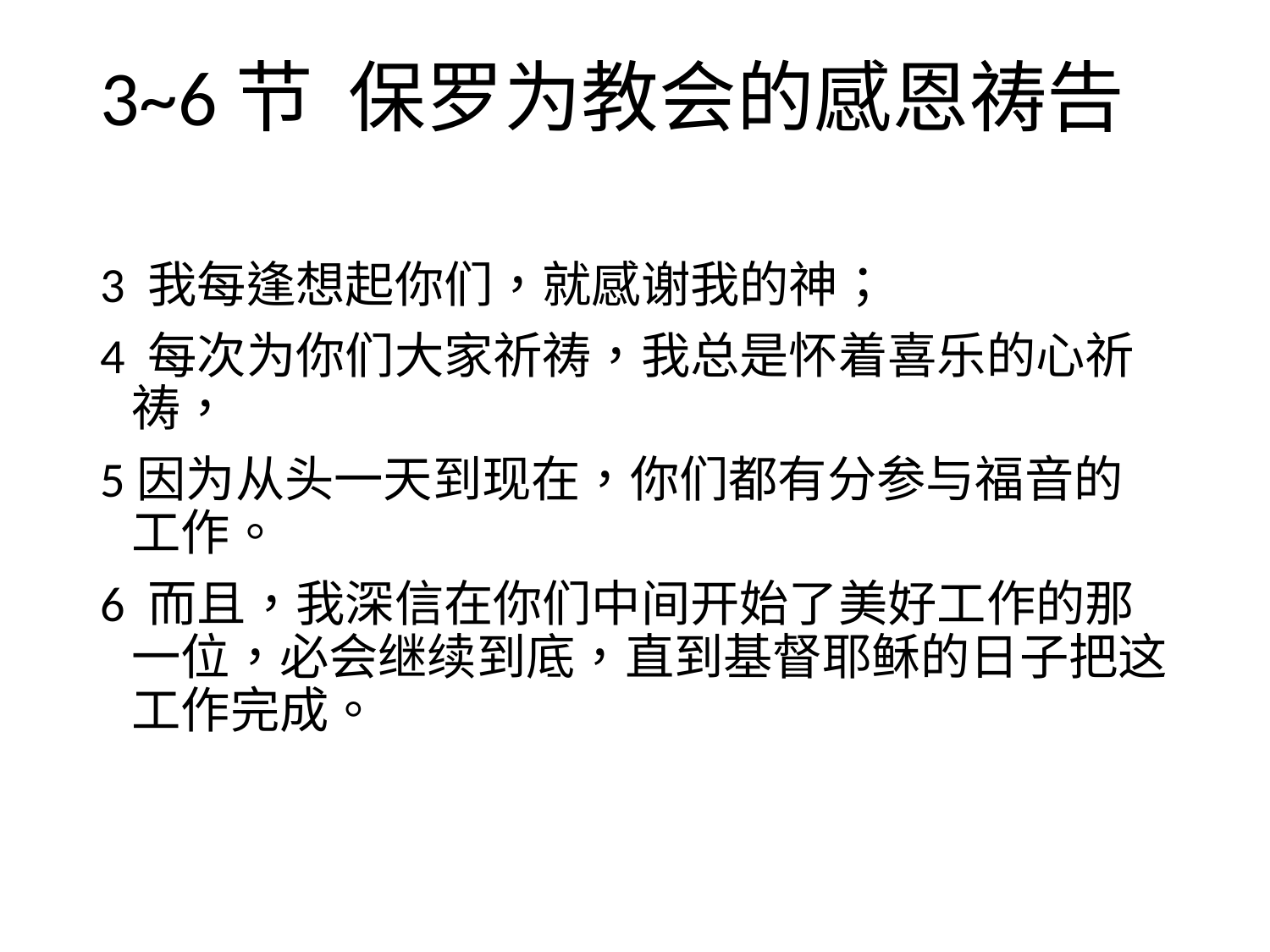

# 3~6节  保罗为教会的感恩祷告
3 我每逢想起你们，就感谢我的神；
4 每次为你们大家祈祷，我总是怀着喜乐的心祈祷，
5因为从头一天到现在，你们都有分参与福音的工作。
6 而且，我深信在你们中间开始了美好工作的那一位，必会继续到底，直到基督耶稣的日子把这工作完成。